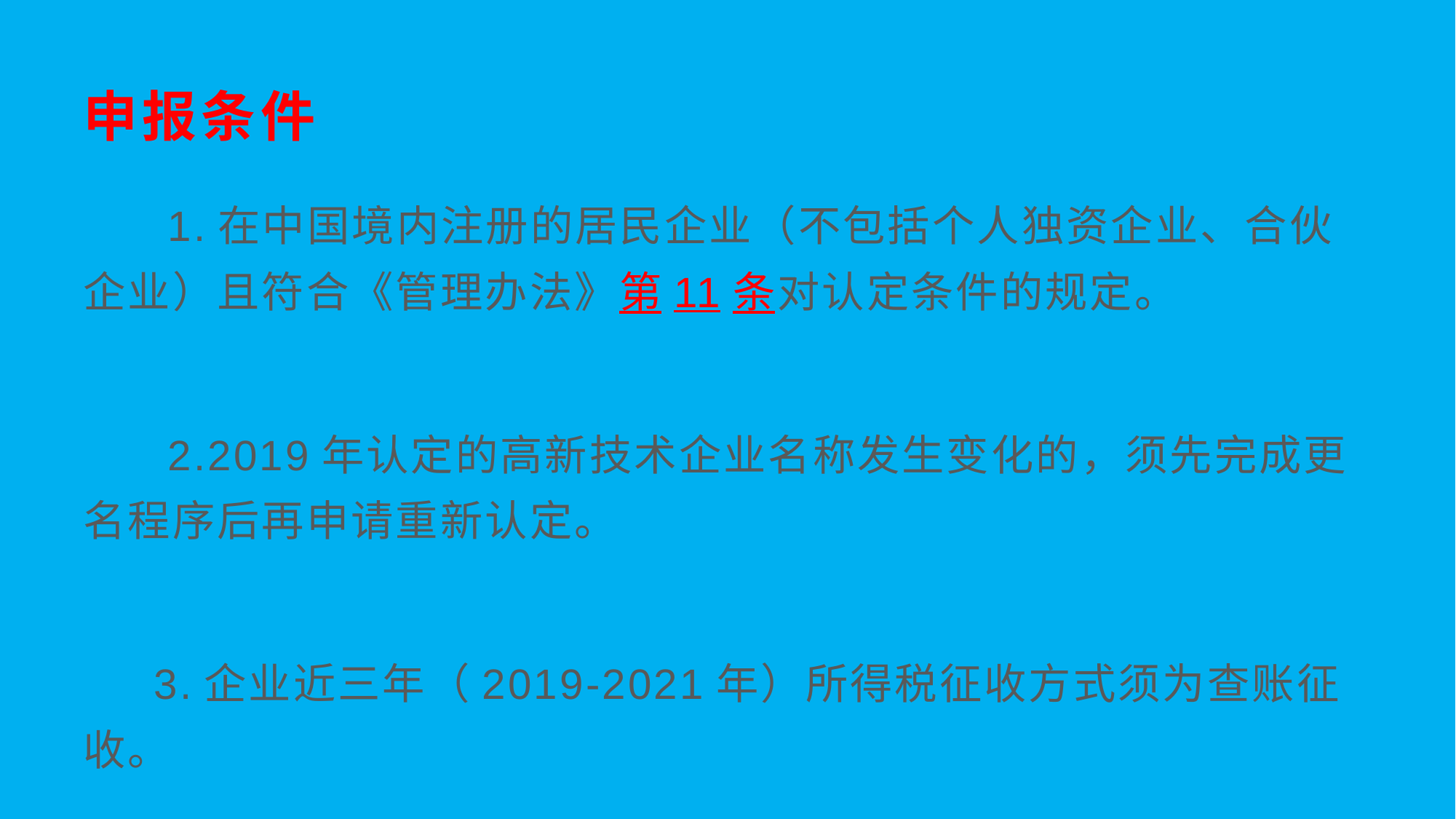

# 申报条件
      1.在中国境内注册的居民企业（不包括个人独资企业、合伙企业）且符合《管理办法》第11条对认定条件的规定。

      2.2019年认定的高新技术企业名称发生变化的，须先完成更名程序后再申请重新认定。

     3.企业近三年（2019-2021年）所得税征收方式须为查账征收。